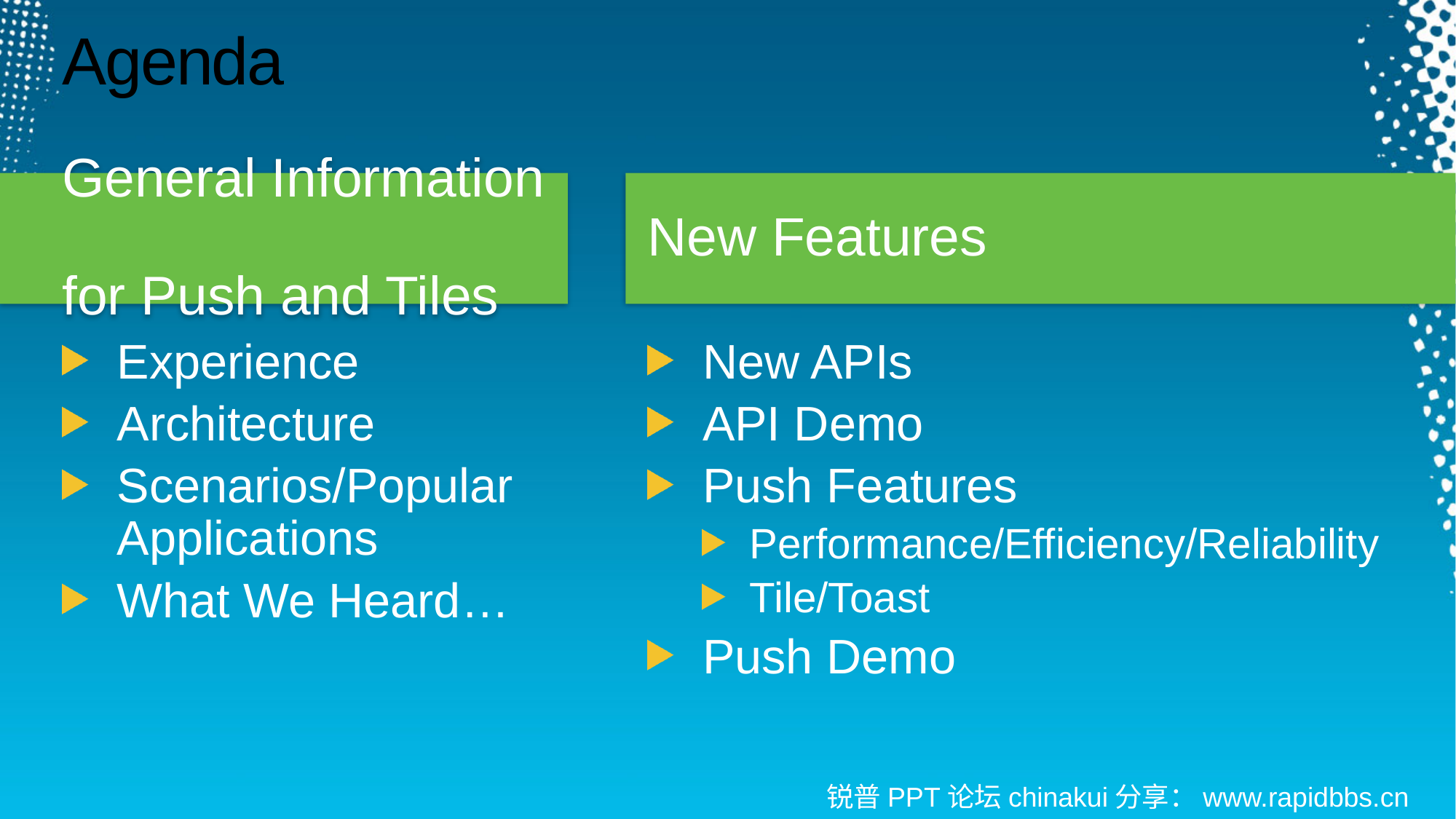

# Agenda
General Information
for Push and Tiles
New Features
Experience
Architecture
Scenarios/Popular Applications
What We Heard…
New APIs
API Demo
Push Features
Performance/Efficiency/Reliability
Tile/Toast
Push Demo
锐普PPT论坛chinakui分享：www.rapidbbs.cn